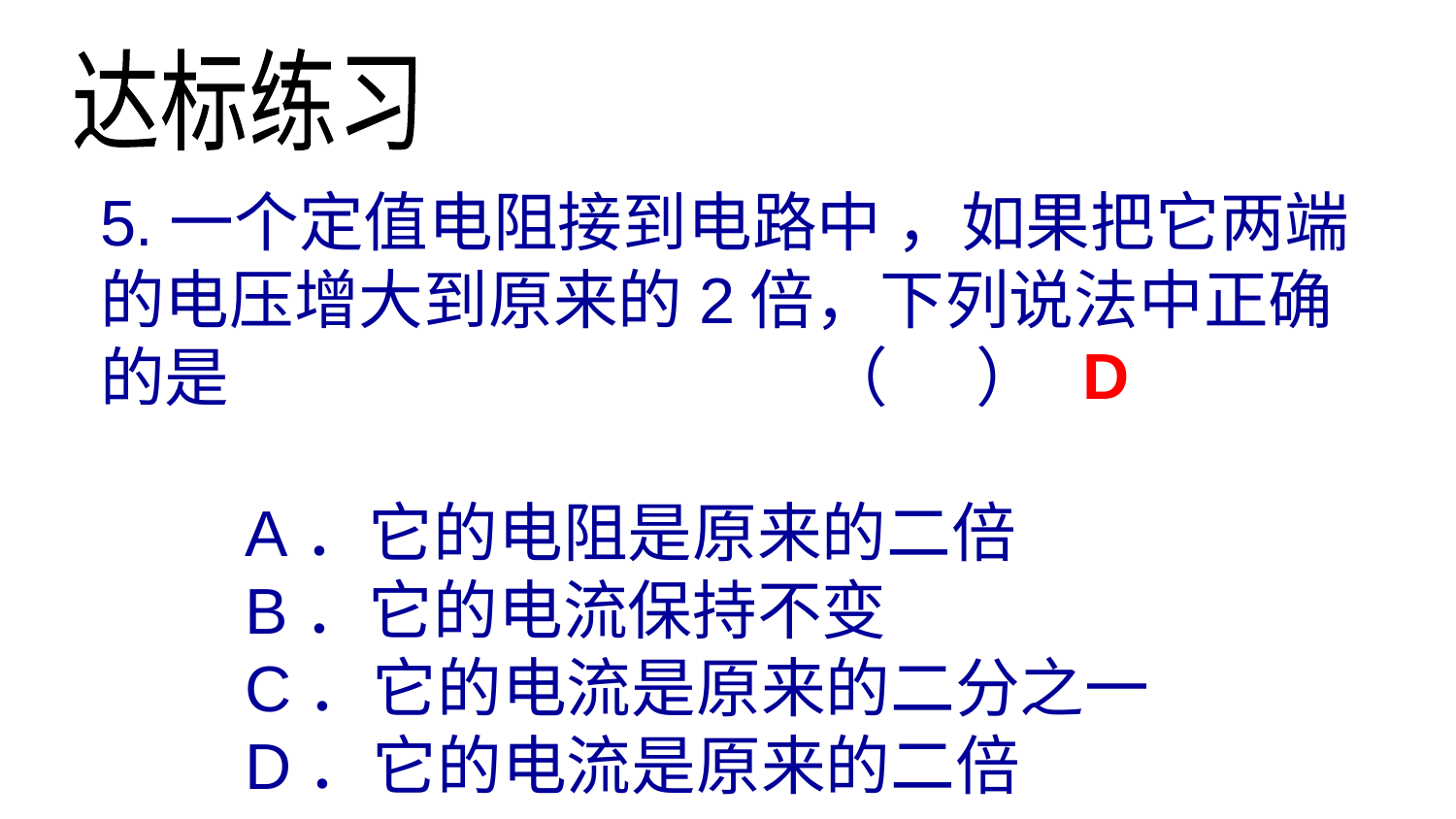

达标练习
5.一个定值电阻接到电路中 ，如果把它两端的电压增大到原来的2倍，下列说法中正确的是                                         （      ）
　　A．它的电阻是原来的二倍
　　B．它的电流保持不变
　　C．它的电流是原来的二分之一
　　D．它的电流是原来的二倍
D